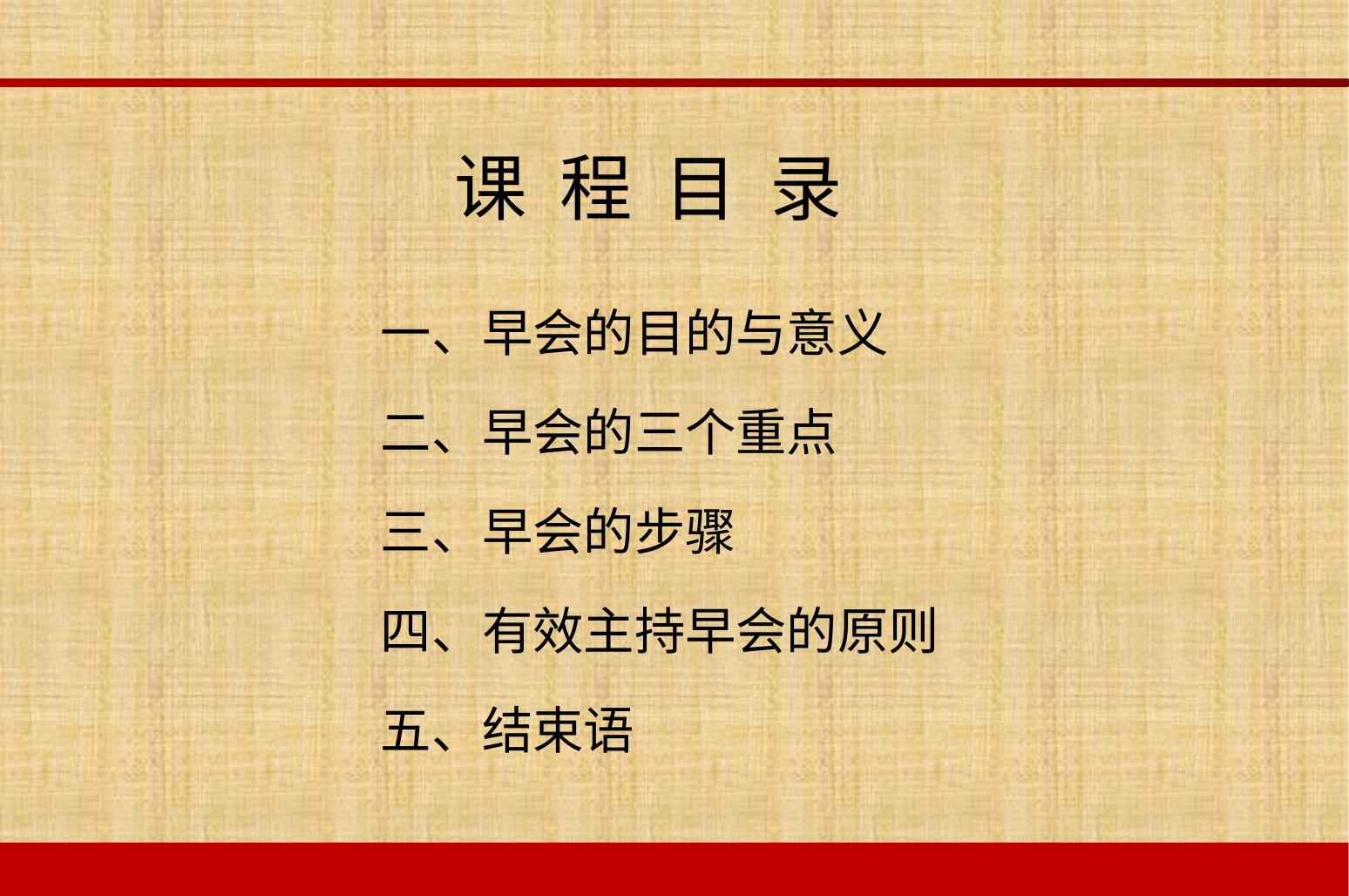

课  程  目  录
一、早会的目的与意义
二、早会的三个重点
三、早会的步骤
四、有效主持早会的原则
五、结束语